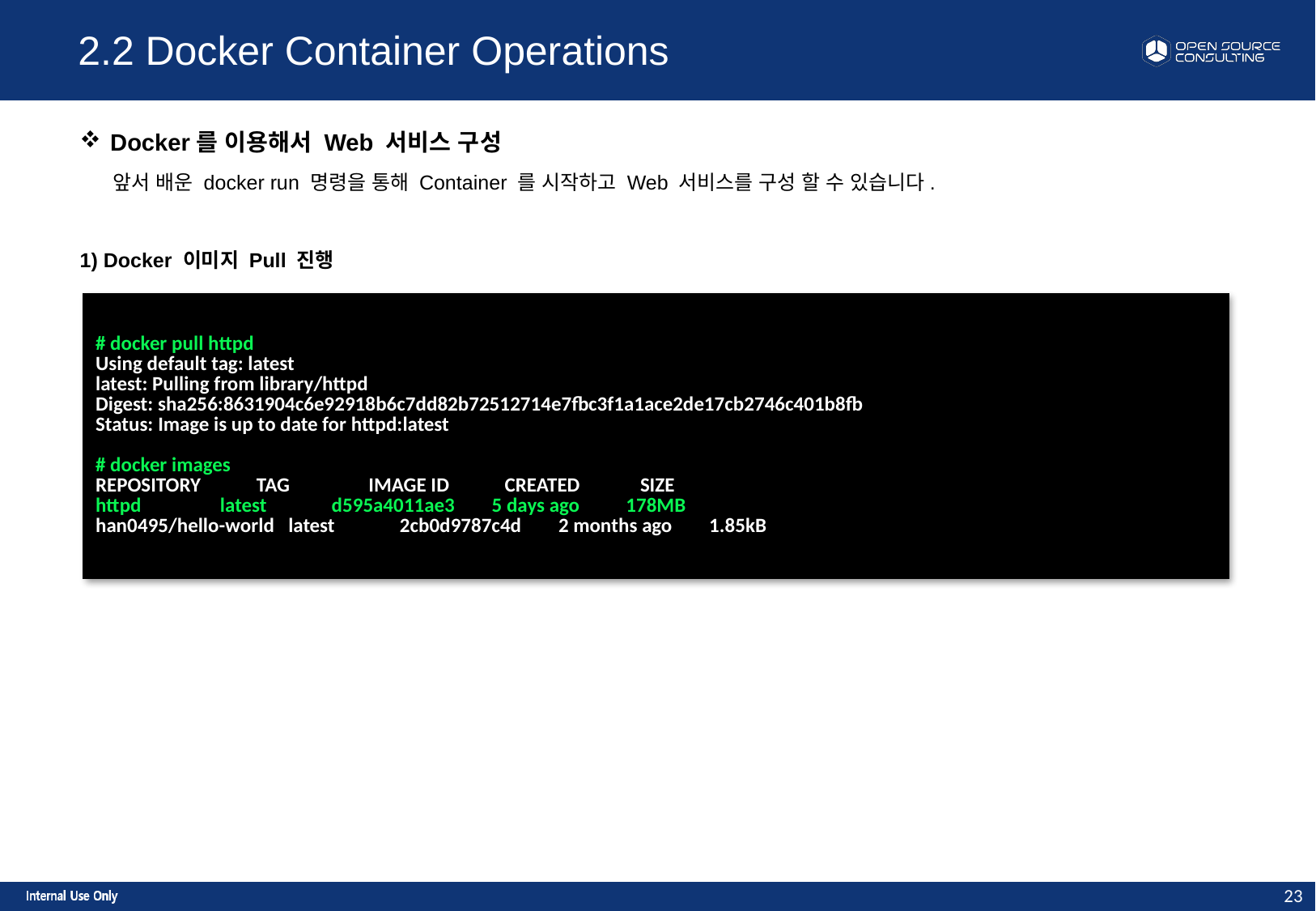

2.2 Docker Container Operations
Docker를 이용해서 Web 서비스 구성
     앞서 배운 docker run 명령을 통해 Container 를 시작하고 Web 서비스를 구성 할 수 있습니다.

1) Docker 이미지 Pull 진행
| # docker pull httpd Using default tag: latest latest: Pulling from library/httpd Digest: sha256:8631904c6e92918b6c7dd82b72512714e7fbc3f1a1ace2de17cb2746c401b8fb Status: Image is up to date for httpd:latest # docker images REPOSITORY TAG IMAGE ID CREATED SIZE httpd latest d595a4011ae3 5 days ago 178MB han0495/hello-world latest 2cb0d9787c4d 2 months ago 1.85kB |
| --- |
23